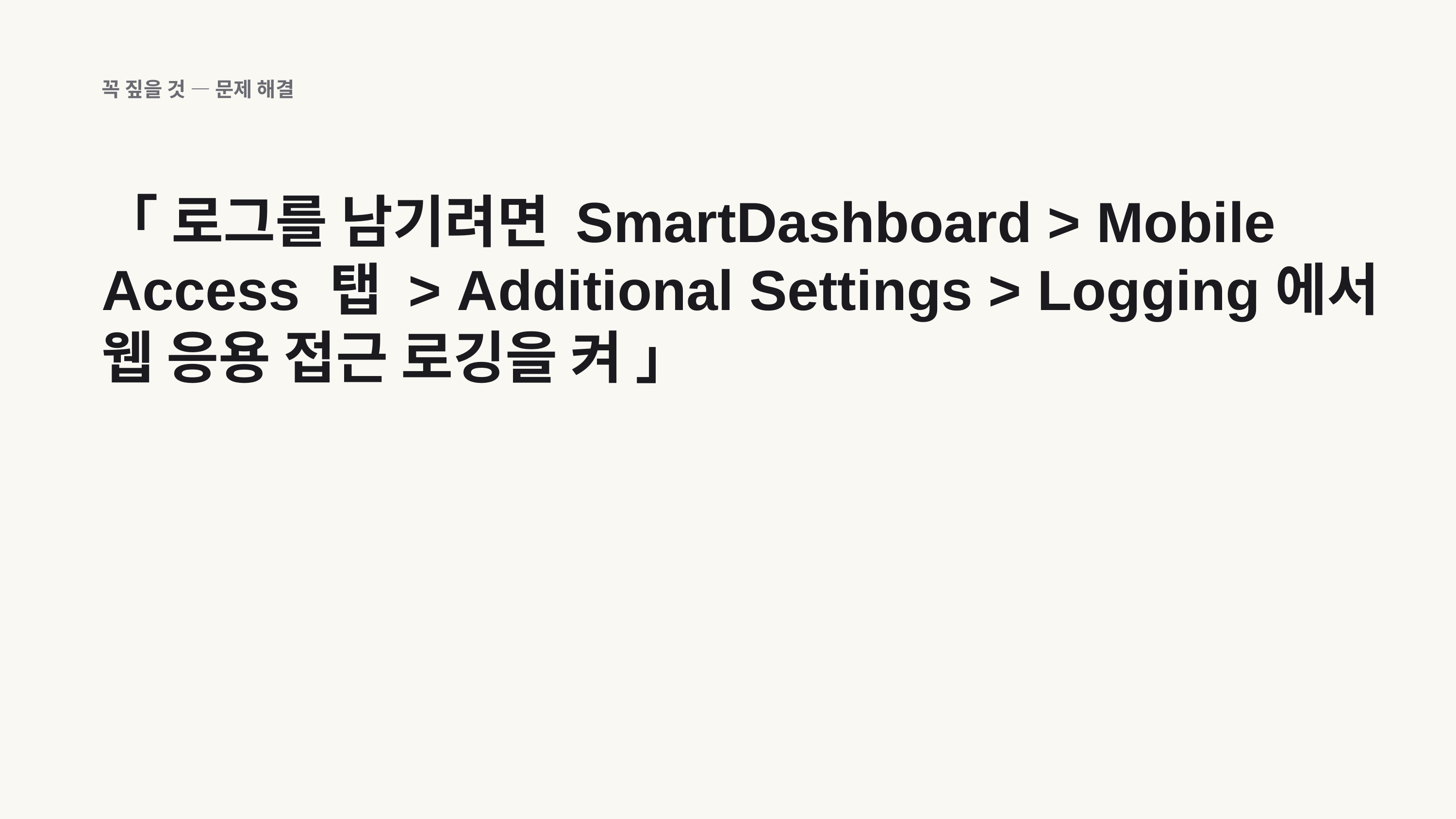

꼭 짚을 것 — 문제 해결
「 로그를 남기려면 SmartDashboard > Mobile Access 탭 > Additional Settings > Logging에서 웹 응용 접근 로깅을 켜 」